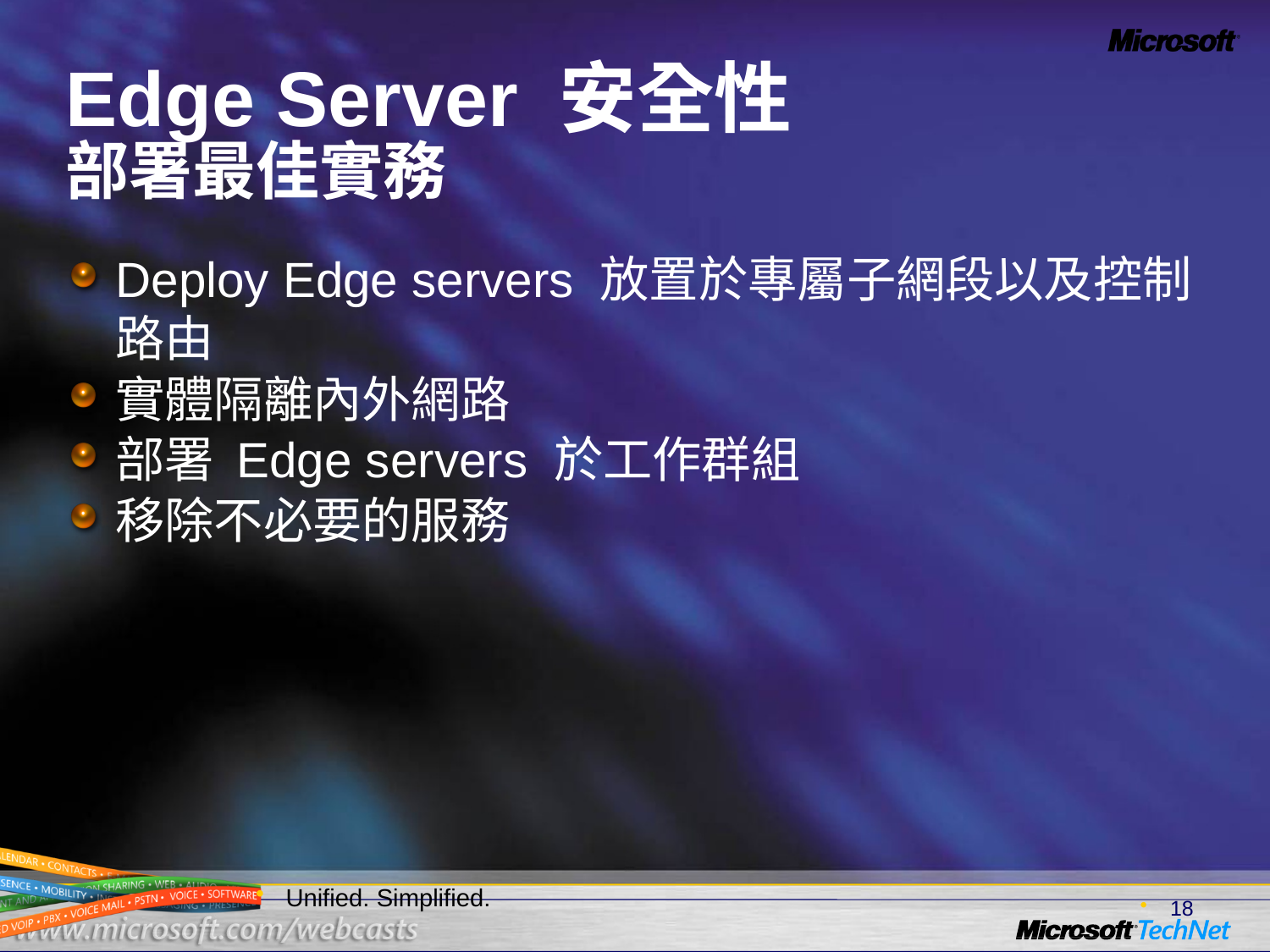

# Edge Server 安全性 部署最佳實務
Deploy Edge servers 放置於專屬子網段以及控制 路由
實體隔離內外網路
部署 Edge servers 於工作群組
移除不必要的服務
18